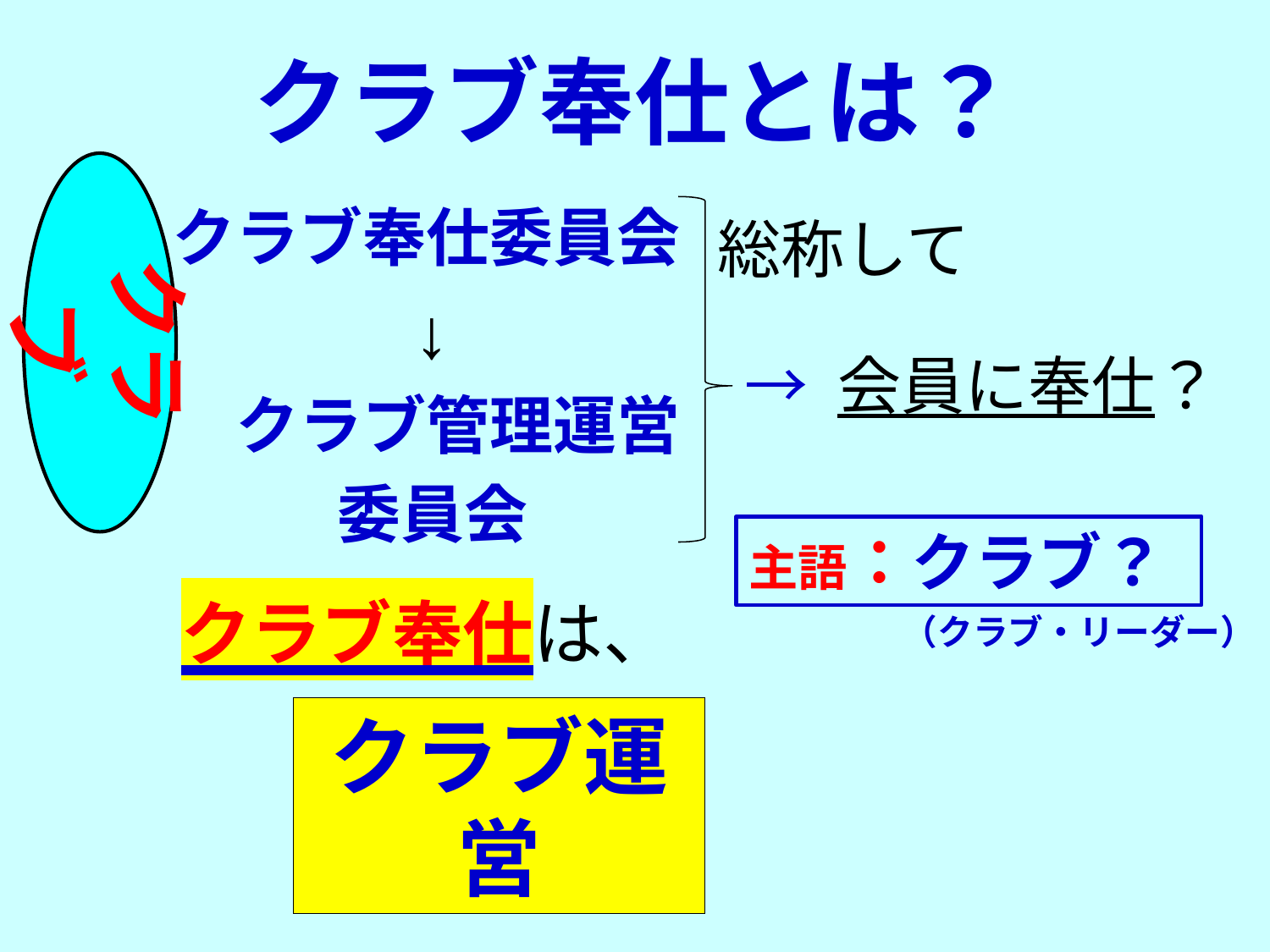

クラブ奉仕とは？
クラブ
クラブ奉仕委員会
↓
　クラブ管理運営
委員会

総称して
→ 会員に奉仕？

 　　クラブ奉仕は、

主語：クラブ？
（クラブ・リーダー）
クラブ運営